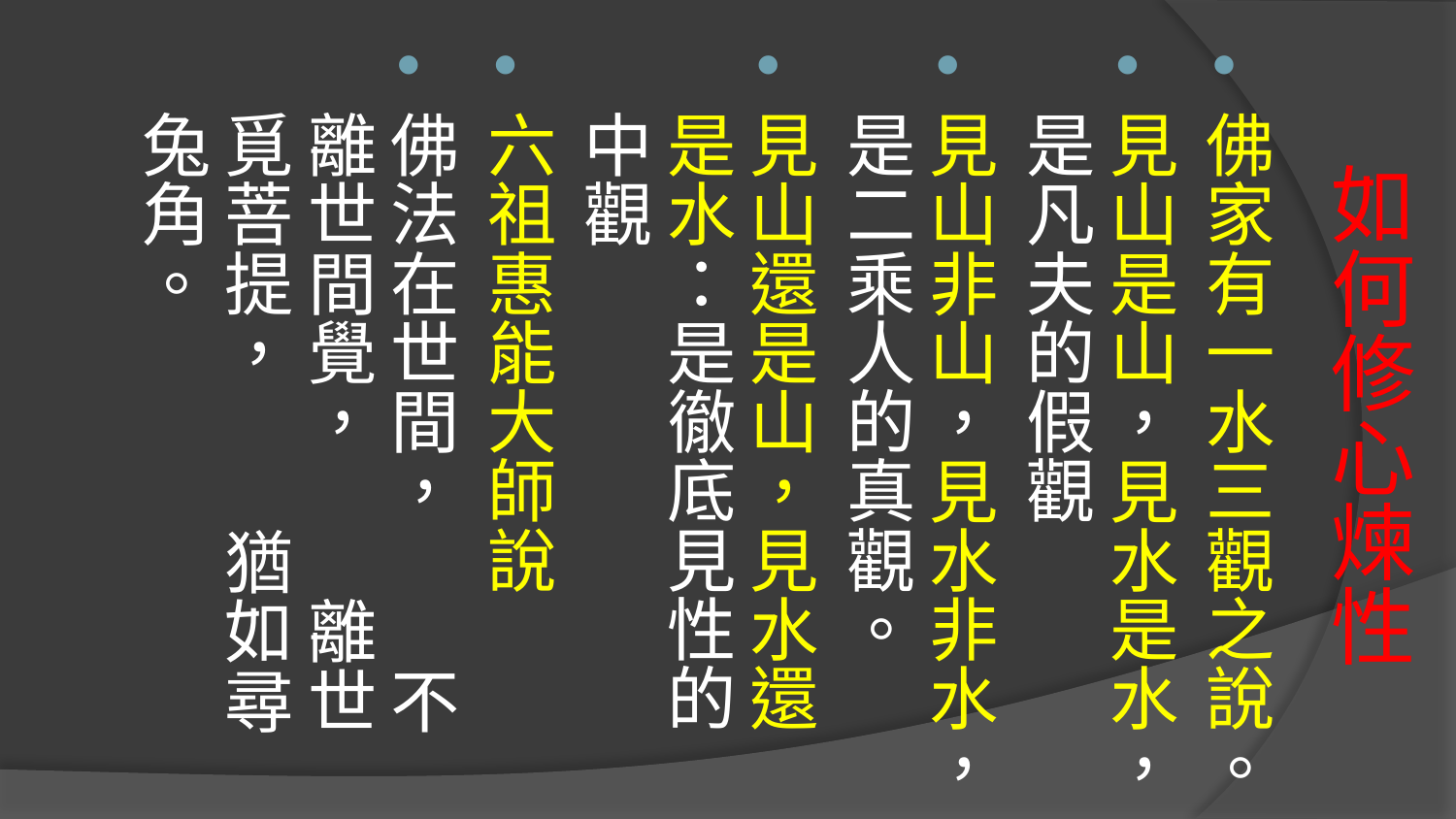

佛家有一水三觀之說。
見山是山，見水是水，是凡夫的假觀
見山非山，見水非水，是二乘人的真觀。
見山還是山，見水還是水：是徹底見性的中觀
六祖惠能大師說
佛法在世間，         不離世間覺，         離世覓菩提，         猶如尋兔角。

# 如何修心煉性